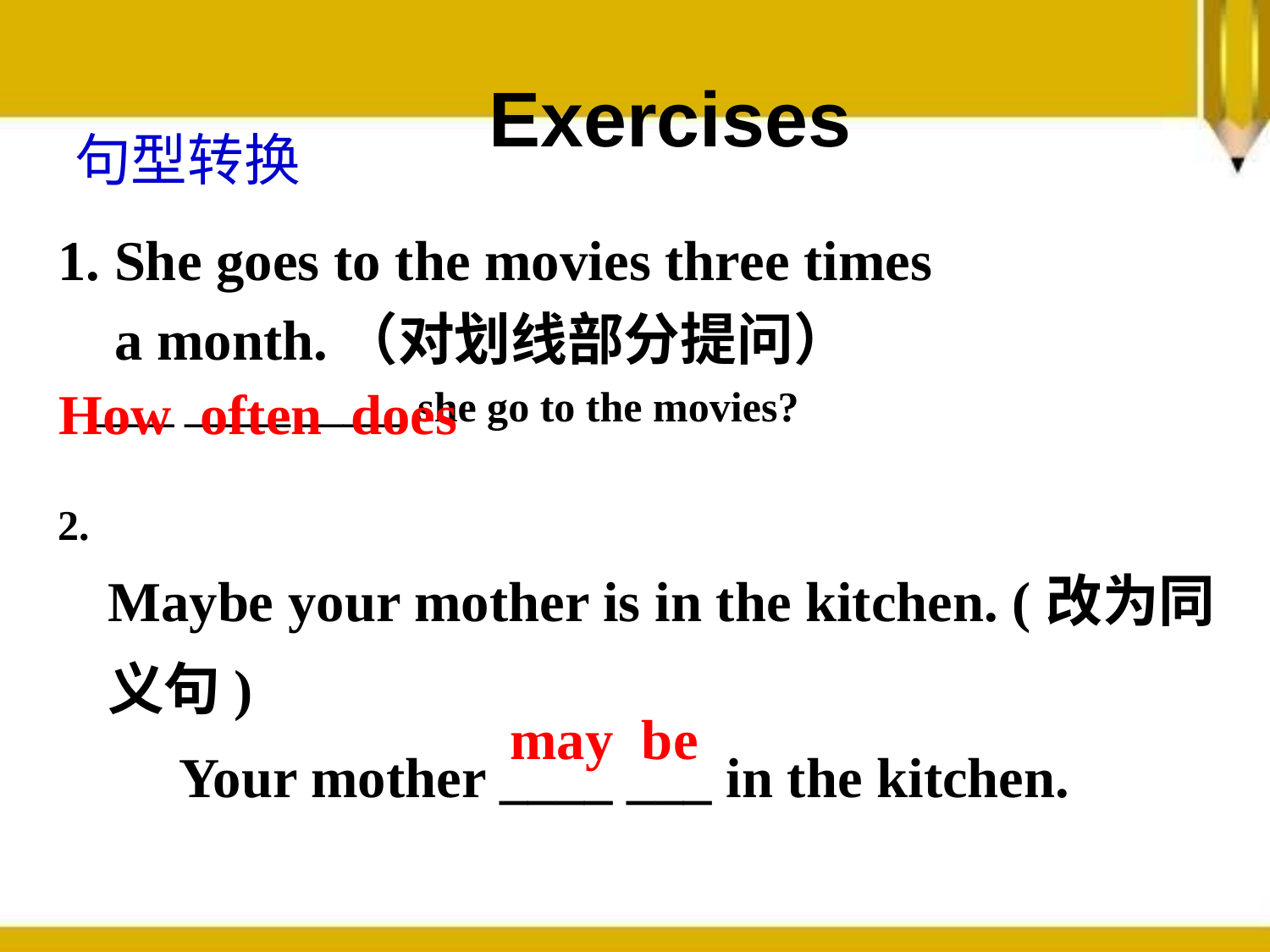

Exercises
句型转换
1. She goes to the movies three times
    a month.（对划线部分提问）
   ____ _____ _____ she go to the movies?

2.
How  often  does
Maybe your mother is in the kitchen. (改为同义句)
     Your mother ____ ___ in the kitchen.
may  be